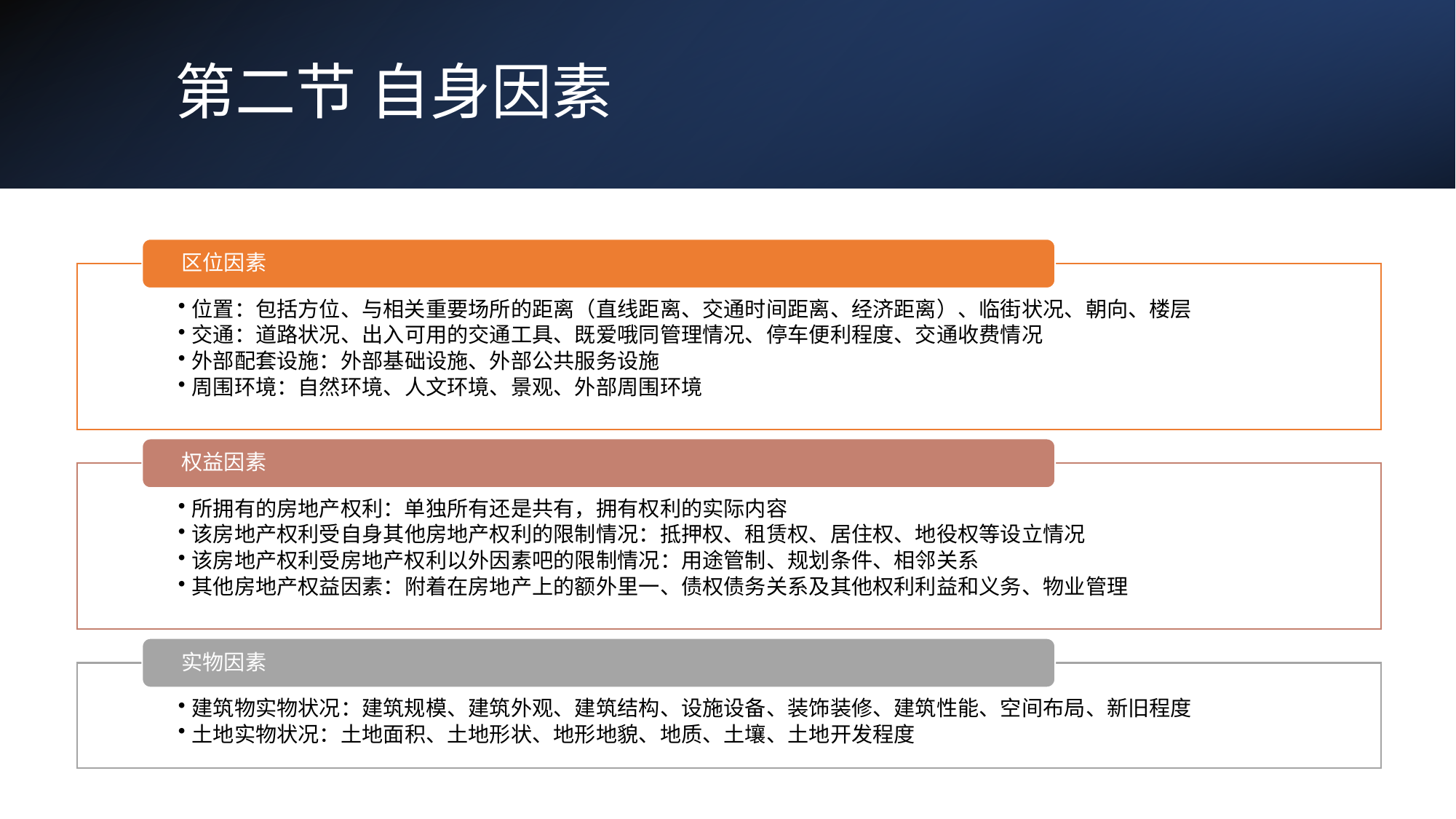

# 第二节 自身因素
位置：包括方位、与相关重要场所的距离（直线距离、交通时间距离、经济距离）、临街状况、朝向、楼层
交通：道路状况、出入可用的交通工具、既爱哦同管理情况、停车便利程度、交通收费情况
外部配套设施：外部基础设施、外部公共服务设施
周围环境：自然环境、人文环境、景观、外部周围环境
区位因素
所拥有的房地产权利：单独所有还是共有，拥有权利的实际内容
该房地产权利受自身其他房地产权利的限制情况：抵押权、租赁权、居住权、地役权等设立情况
该房地产权利受房地产权利以外因素吧的限制情况：用途管制、规划条件、相邻关系
其他房地产权益因素：附着在房地产上的额外里一、债权债务关系及其他权利利益和义务、物业管理
权益因素
建筑物实物状况：建筑规模、建筑外观、建筑结构、设施设备、装饰装修、建筑性能、空间布局、新旧程度
土地实物状况：土地面积、土地形状、地形地貌、地质、土壤、土地开发程度
实物因素